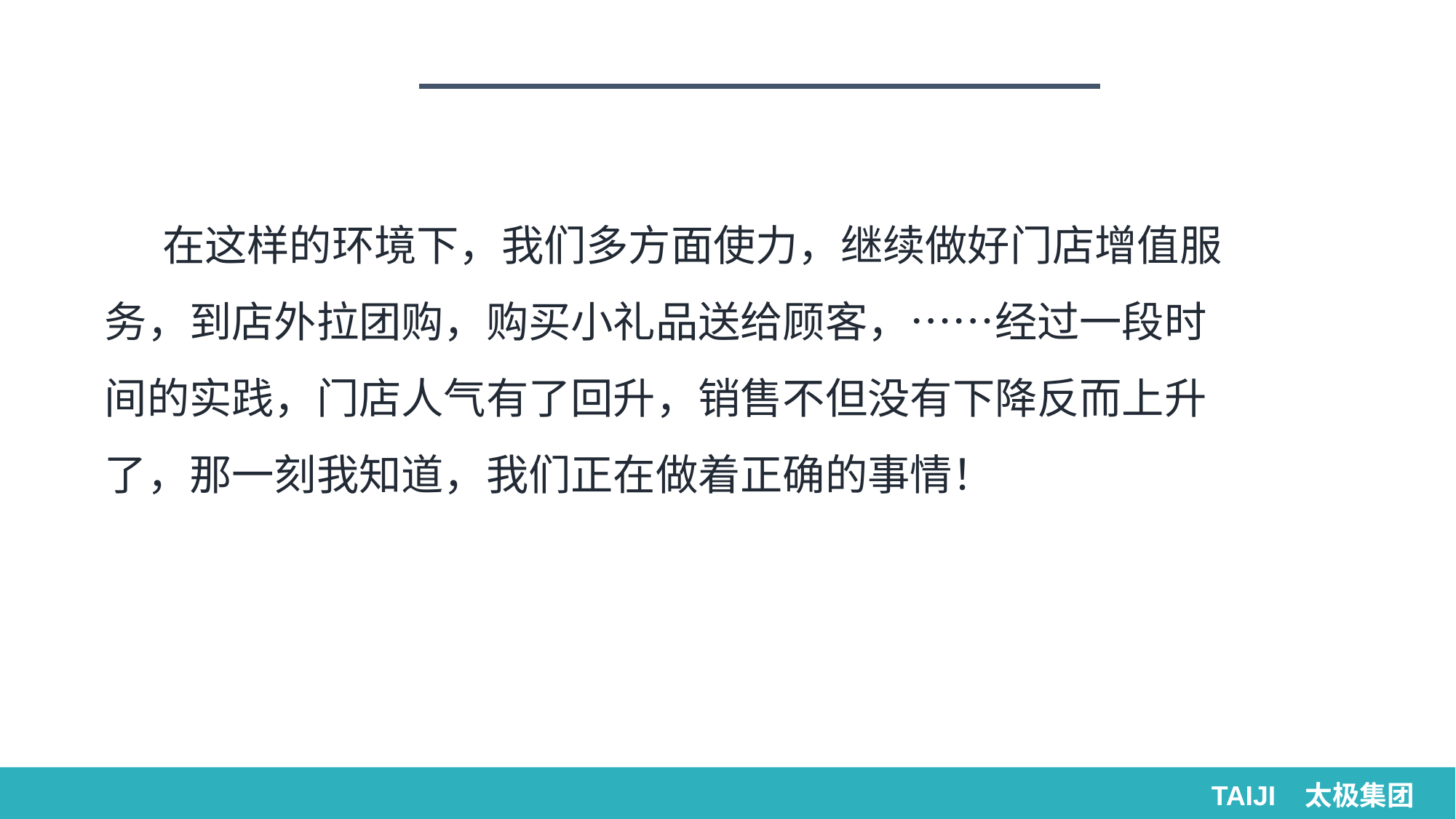

在这样的环境下，我们多方面使力，继续做好门店增值服务，到店外拉团购，购买小礼品送给顾客，……经过一段时间的实践，门店人气有了回升，销售不但没有下降反而上升了，那一刻我知道，我们正在做着正确的事情！

TAIJI   太极集团